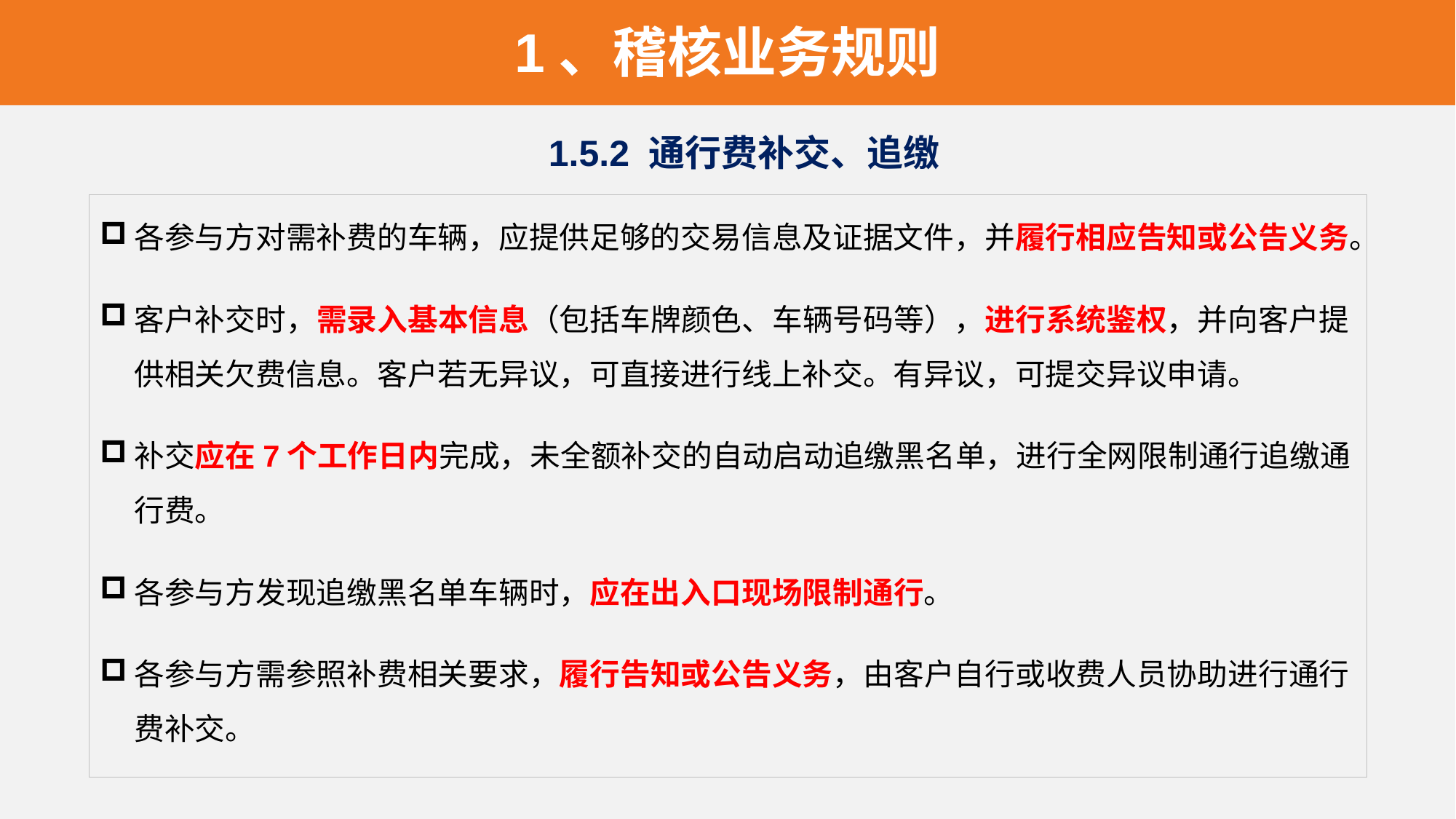

1、稽核业务规则
1.5.2 通行费补交、追缴
各参与方对需补费的车辆，应提供足够的交易信息及证据文件，并履行相应告知或公告义务。
客户补交时，需录入基本信息（包括车牌颜色、车辆号码等），进行系统鉴权，并向客户提供相关欠费信息。客户若无异议，可直接进行线上补交。有异议，可提交异议申请。
补交应在7个工作日内完成，未全额补交的自动启动追缴黑名单，进行全网限制通行追缴通行费。
各参与方发现追缴黑名单车辆时，应在出入口现场限制通行。
各参与方需参照补费相关要求，履行告知或公告义务，由客户自行或收费人员协助进行通行费补交。